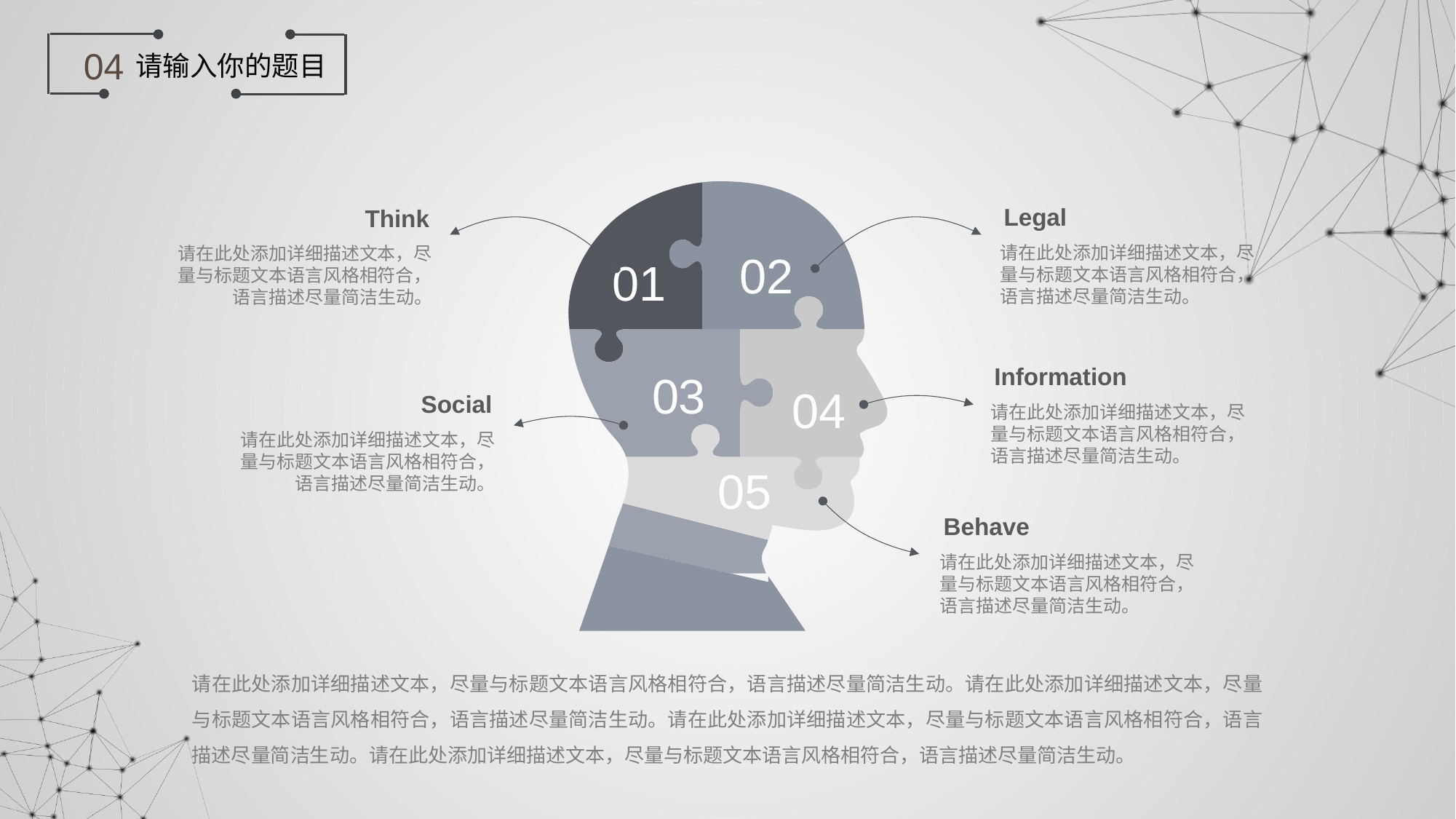

Legal
请在此处添加详细描述文本，尽量与标题文本语言风格相符合，语言描述尽量简洁生动。
Think
请在此处添加详细描述文本，尽量与标题文本语言风格相符合，语言描述尽量简洁生动。
02
01
03
Information
请在此处添加详细描述文本，尽量与标题文本语言风格相符合，语言描述尽量简洁生动。
04
Social
请在此处添加详细描述文本，尽量与标题文本语言风格相符合，语言描述尽量简洁生动。

05

Behave
请在此处添加详细描述文本，尽量与标题文本语言风格相符合，语言描述尽量简洁生动。

请在此处添加详细描述文本，尽量与标题文本语言风格相符合，语言描述尽量简洁生动。请在此处添加详细描述文本，尽量与标题文本语言风格相符合，语言描述尽量简洁生动。请在此处添加详细描述文本，尽量与标题文本语言风格相符合，语言描述尽量简洁生动。请在此处添加详细描述文本，尽量与标题文本语言风格相符合，语言描述尽量简洁生动。